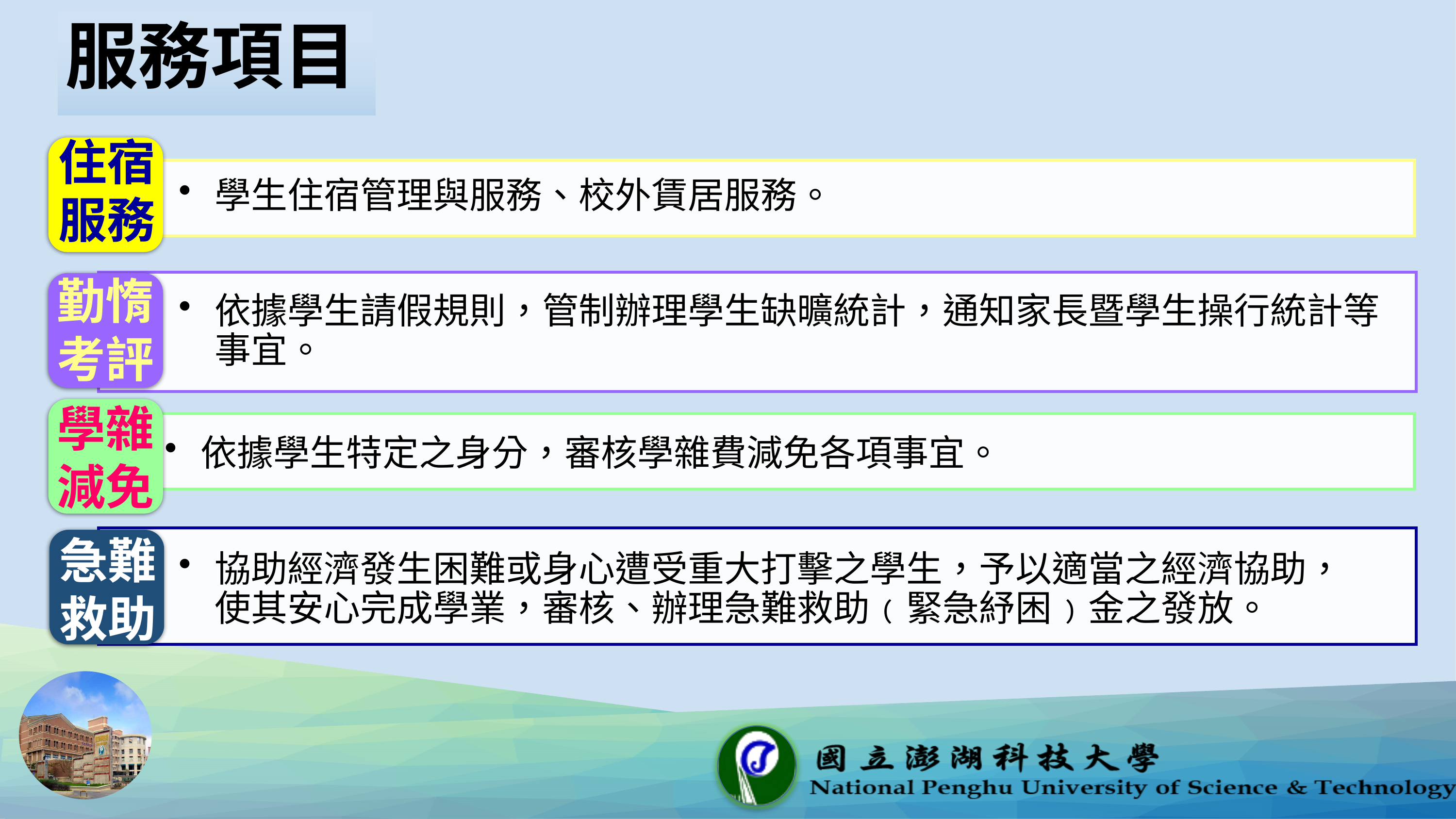

# 服務項目

住宿服務
學生住宿管理與服務、校外賃居服務。

依據學生請假規則，管制辦理學生缺曠統計，通知家長暨學生操行統計等事宜。

勤惰考評

學雜減免
依據學生特定之身分，審核學雜費減免各項事宜。

協助經濟發生困難或身心遭受重大打擊之學生，予以適當之經濟協助，使其安心完成學業，審核、辦理急難救助﹙緊急紓困﹚金之發放。

急難救助